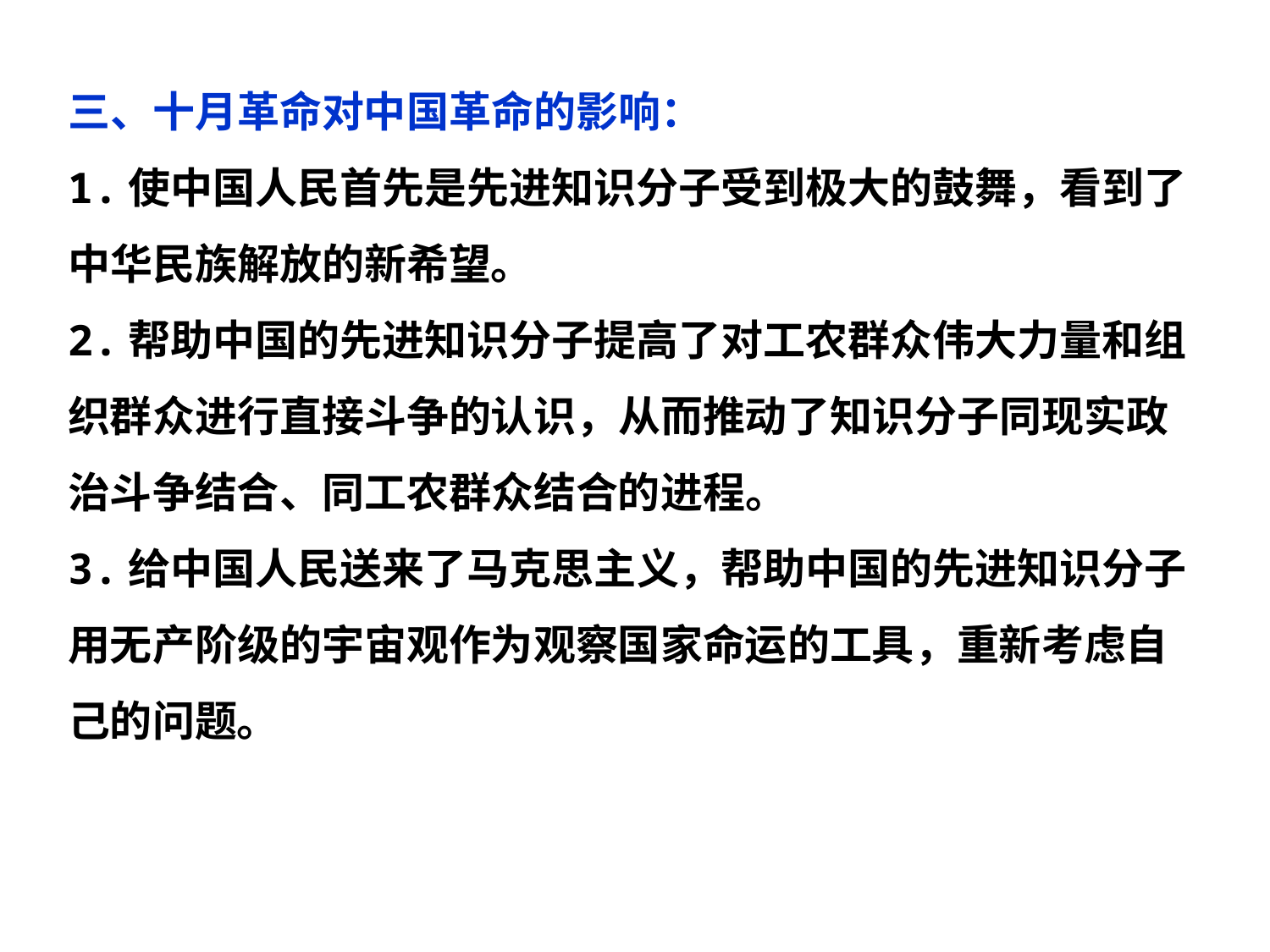

三、十月革命对中国革命的影响：
1.使中国人民首先是先进知识分子受到极大的鼓舞，看到了中华民族解放的新希望。
2.帮助中国的先进知识分子提高了对工农群众伟大力量和组织群众进行直接斗争的认识，从而推动了知识分子同现实政治斗争结合、同工农群众结合的进程。
3.给中国人民送来了马克思主义，帮助中国的先进知识分子用无产阶级的宇宙观作为观察国家命运的工具，重新考虑自己的问题。